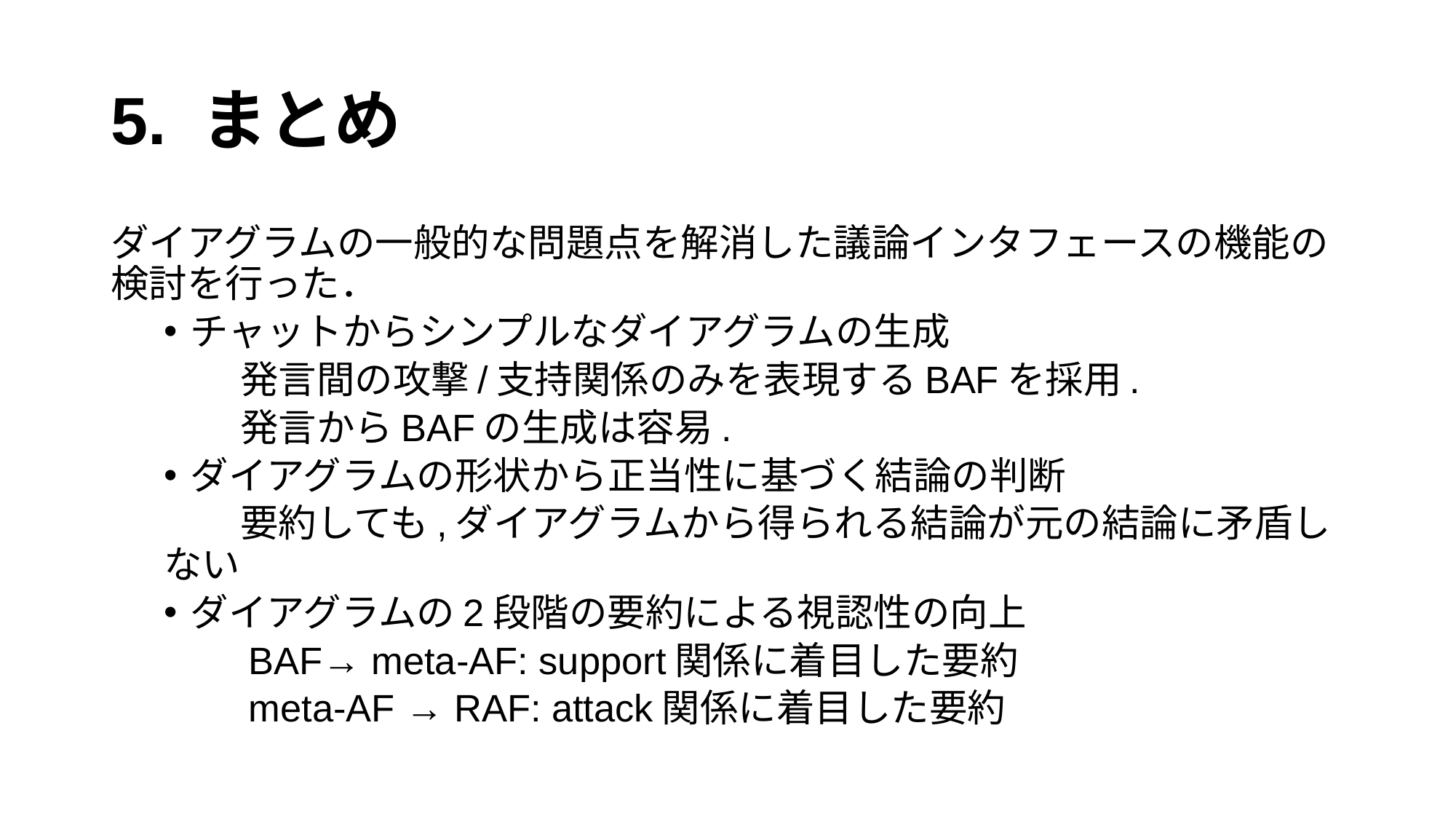

# 5. まとめ
ダイアグラムの一般的な問題点を解消した議論インタフェースの機能の検討を行った．
チャットからシンプルなダイアグラムの生成
　　発言間の攻撃/支持関係のみを表現するBAFを採用.
　　発言からBAFの生成は容易.
ダイアグラムの形状から正当性に基づく結論の判断
　　要約しても,ダイアグラムから得られる結論が元の結論に矛盾しない
ダイアグラムの2段階の要約による視認性の向上
　　BAF→ meta-AF: support関係に着目した要約
　　meta-AF → RAF: attack関係に着目した要約